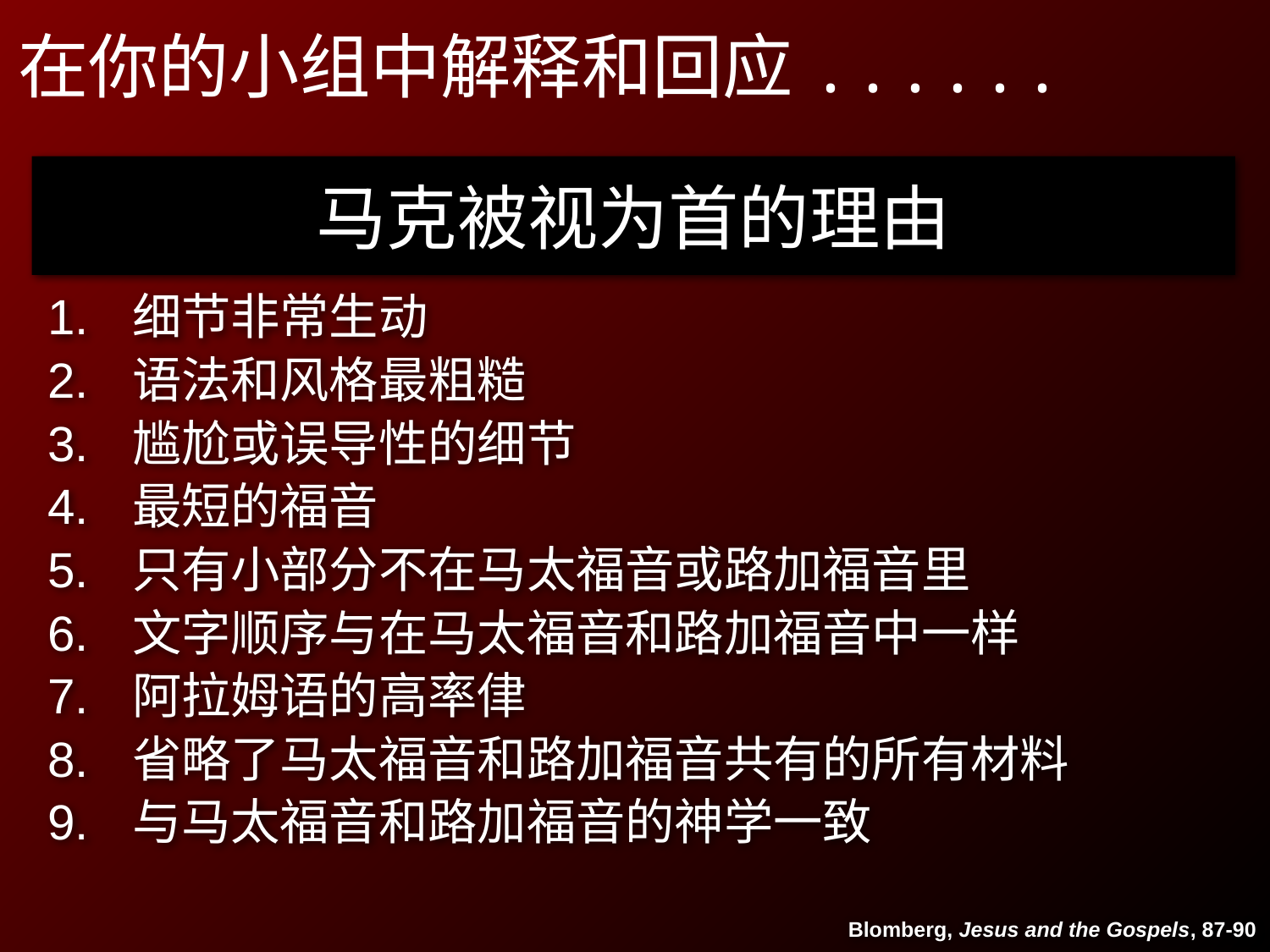

在你的小组中解释和回应......
# 马克被视为首的理由
细节非常生动
语法和风格最粗糙
尴尬或误导性的细节
最短的福音
只有小部分不在马太福音或路加福音里
文字顺序与在马太福音和路加福音中一样
阿拉姆语的高率侓
省略了马太福音和路加福音共有的所有材料
与马太福音和路加福音的神学一致
Blomberg, Jesus and the Gospels, 87-90